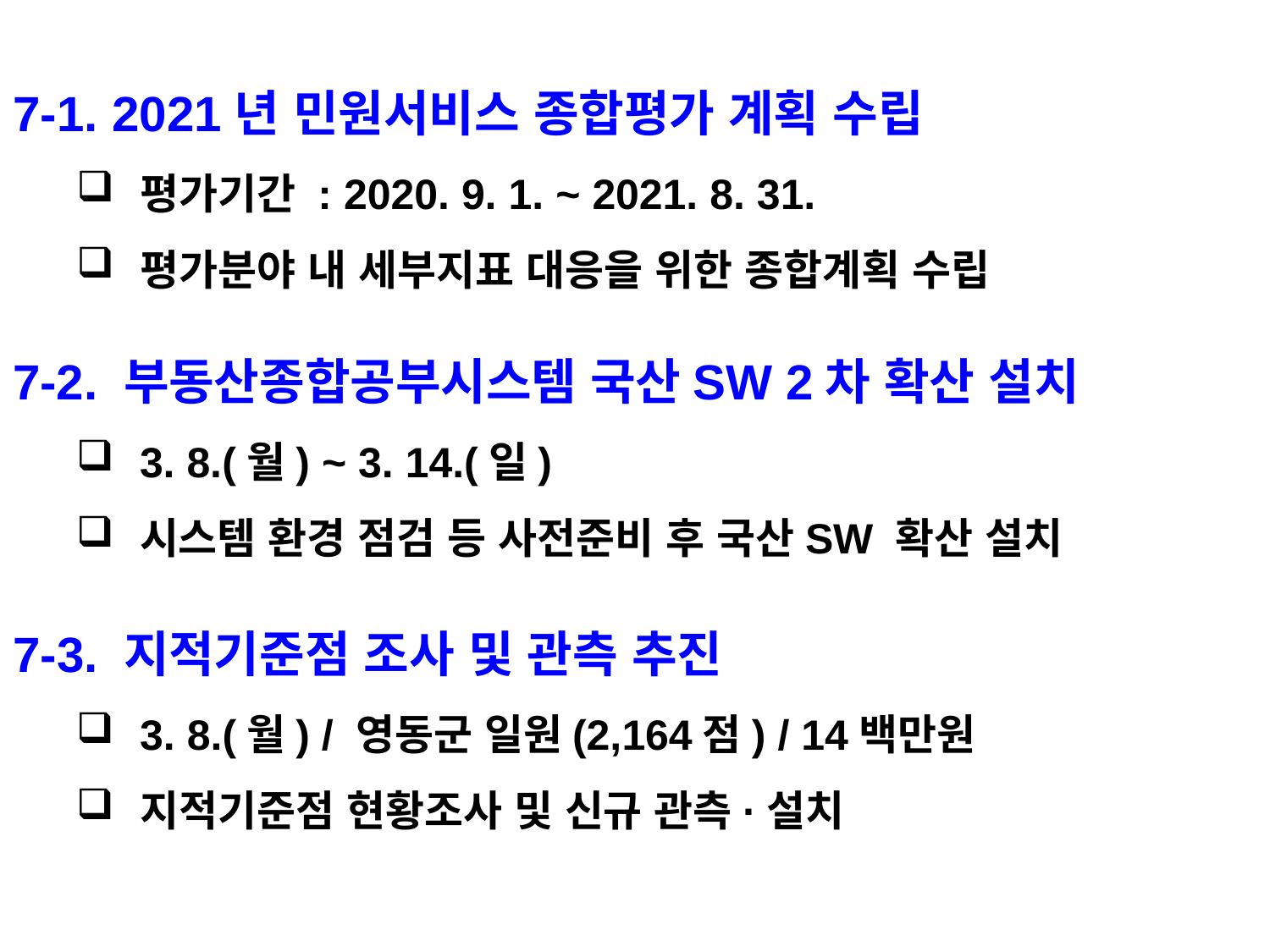

7-1. 2021년 민원서비스 종합평가 계획 수립
평가기간 : 2020. 9. 1. ~ 2021. 8. 31.
평가분야 내 세부지표 대응을 위한 종합계획 수립
7-2. 부동산종합공부시스템 국산SW 2차 확산 설치
3. 8.(월) ~ 3. 14.(일)
시스템 환경 점검 등 사전준비 후 국산SW 확산 설치

7-3. 지적기준점 조사 및 관측 추진
3. 8.(월) / 영동군 일원(2,164점) / 14백만원
지적기준점 현황조사 및 신규 관측·설치